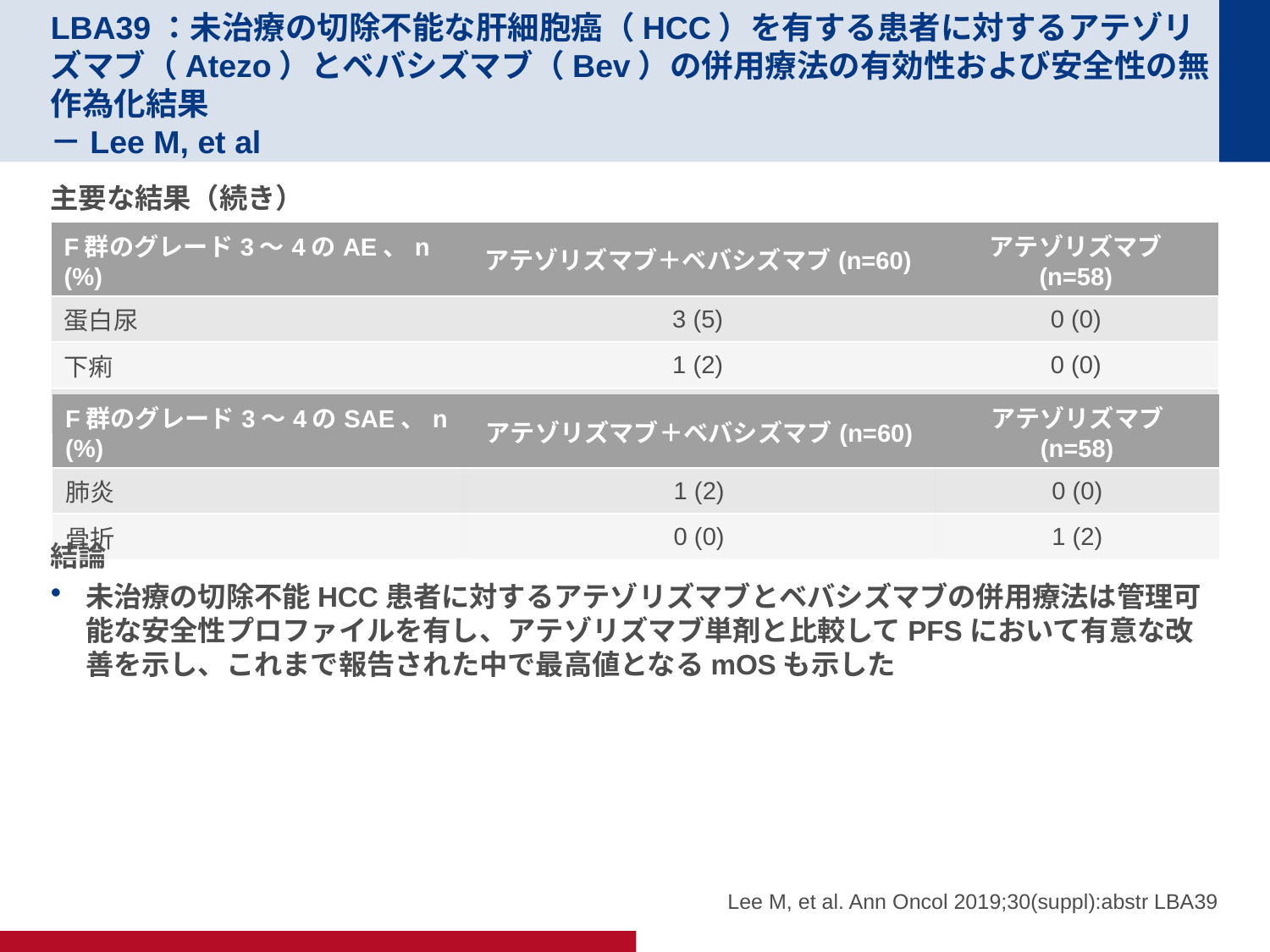

# LBA39：未治療の切除不能な肝細胞癌（HCC）を有する患者に対するアテゾリズマブ（Atezo）とベバシズマブ（Bev）の併用療法の有効性および安全性の無作為化結果 －Lee M, et al
主要な結果（続き）
結論
未治療の切除不能HCC患者に対するアテゾリズマブとベバシズマブの併用療法は管理可能な安全性プロファイルを有し、アテゾリズマブ単剤と比較してPFSにおいて有意な改善を示し、これまで報告された中で最高値となるmOSも示した
| F群のグレード3～4のAE、n (%) | アテゾリズマブ＋ベバシズマブ(n=60) | アテゾリズマブ (n=58) |
| --- | --- | --- |
| 蛋白尿 | 3 (5) | 0 (0) |
| 下痢 | 1 (2) | 0 (0) |
| 高血圧 | 5 (5) | 1 (2) |
| F群のグレード3～4のSAE、n (%) | アテゾリズマブ＋ベバシズマブ(n=60) | アテゾリズマブ (n=58) |
| --- | --- | --- |
| 肺炎 | 1 (2) | 0 (0) |
| 骨折 | 0 (0) | 1 (2) |
Lee M, et al. Ann Oncol 2019;30(suppl):abstr LBA39